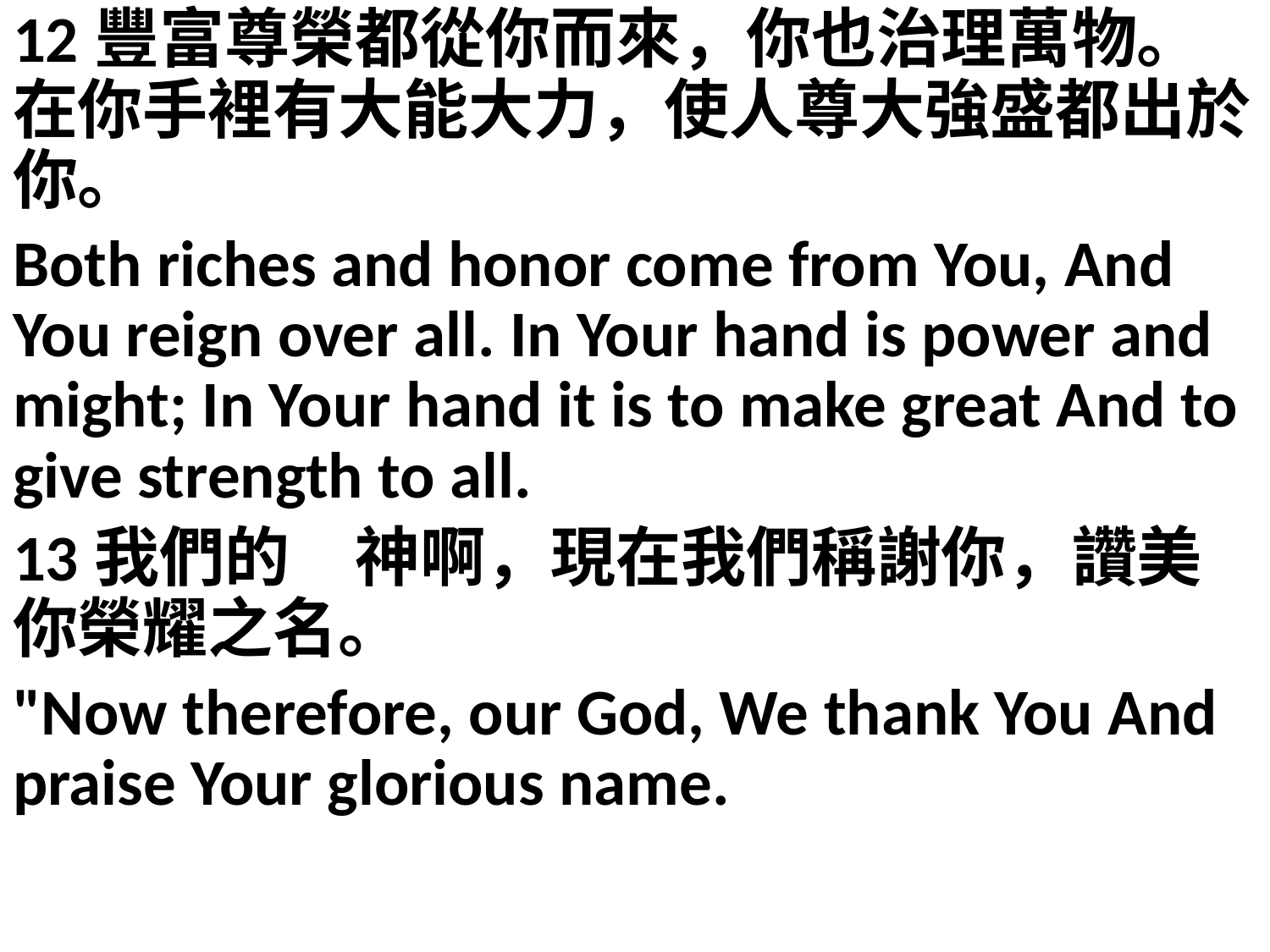

12豐富尊榮都從你而來，你也治理萬物。在你手裡有大能大力，使人尊大強盛都出於你。
Both riches and honor come from You, And You reign over all. In Your hand is power and might; In Your hand it is to make great And to give strength to all.
13我們的　神啊，現在我們稱謝你，讚美你榮耀之名。
"Now therefore, our God, We thank You And praise Your glorious name.